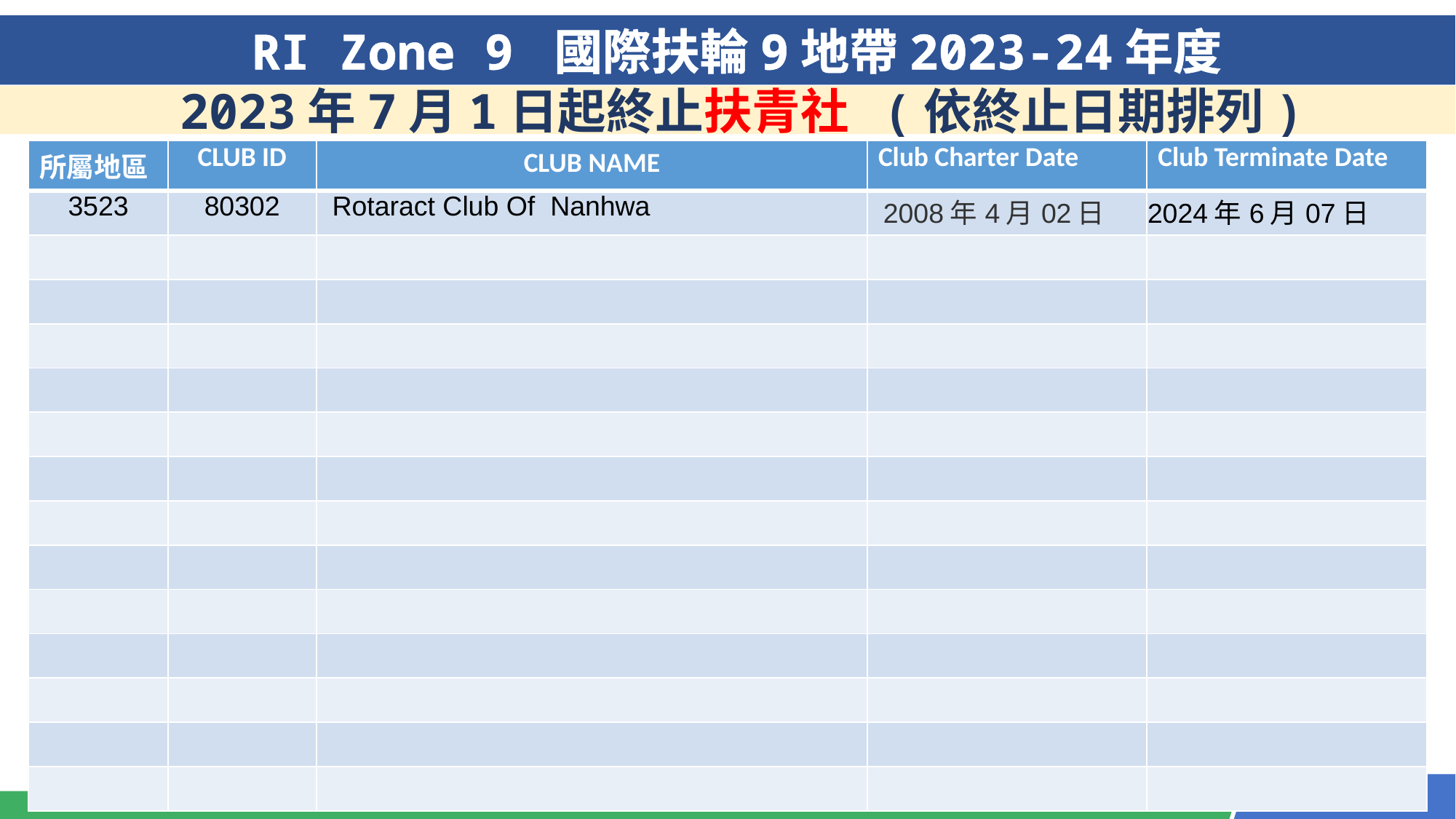

RI Zone 9 國際扶輪9地帶2023-24年度
 2023年7月1日起終止扶青社  (依終止日期排列)
| 所屬地區 | CLUB ID | CLUB NAME | Club Charter Date | Club Terminate Date |
| --- | --- | --- | --- | --- |
| 3523 | 80302 | Rotaract Club Of Nanhwa | 2008年4月02日 | 2024年6月07日 |
|  |  |  |  |  |
|  |  |  |  |  |
|  |  |  |  |  |
|  |  |  |  |  |
|  |  |  |  |  |
|  |  |  |  |  |
|  |  |  |  |  |
|  |  |  |  |  |
|  |  |  |  |  |
|  |  |  |  |  |
|  |  |  |  |  |
|  |  |  |  |  |
|  |  |  |  |  |